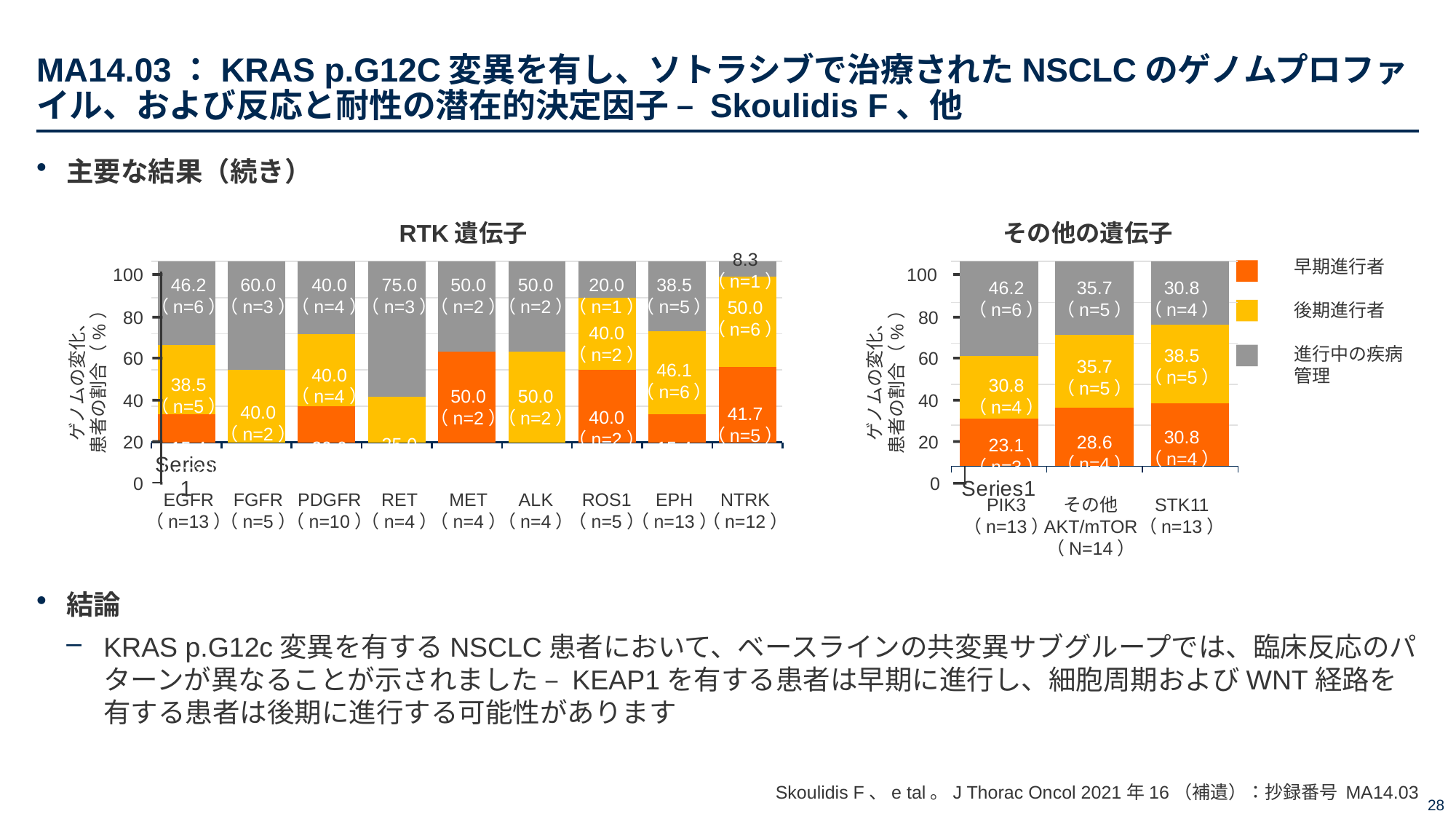

# MA14.03：KRAS p.G12C変異を有し、ソトラシブで治療されたNSCLCのゲノムプロファイル、および反応と耐性の潜在的決定因子 – Skoulidis F、他
主要な結果（続き）
結論
KRAS p.G12c変異を有するNSCLC患者において、ベースラインの共変異サブグループでは、臨床反応のパターンが異なることが示されました – KEAP1を有する患者は早期に進行し、細胞周期およびWNT経路を有する患者は後期に進行する可能性があります
RTK遺伝子
その他の遺伝子
8.3
（n=1）
早期進行者

後期進行者

進行中の疾病
管理

### Chart

| Category | Early progressors | Late progressors | Ongoing disease control |
|---|---|---|---|
|  | 23.1 | 30.7 | 46.2 |
|  | 28.6 | 35.7 | 35.7 |
|  | 30.8 | 38.5 | 30.8 |
100

80

60

40

20

0

ゲノムの変化、
患者の割合（%）

46.2
（n=6）
35.7
（n=5）
30.8
（n=4）

38.5
（n=5）

35.7
（n=5）
30.8
（n=4）
30.8
（n=4）
28.6
（n=4）
23.1
（n=3）
PIK3
（n=13）
その他
AKT/mTOR
（N=14）
STK11
（n=13）

### Chart

| Category | Early progressors | Late progressors | Ongoing disease control |
|---|---|---|---|
|  | 15.4 | 38.5 | 46.2 |
|  | 0.0 | 40.0 | 60.0 |
|  | 20.0 | 40.0 | 40.0 |
|  | 0.0 | 25.0 | 75.0 |
|  | 50.0 | 0.0 | 50.0 |
|  | 0.0 | 50.0 | 50.0 |
|  | 40.0 | 40.0 | 20.0 |
|  | 15.4 | 46.1 | 38.5 |
|  | 41.7 | 50.0 | 8.3 |
100

80

60

40

20

0

ゲノムの変化、
患者の割合（%）
46.2
（n=6）
60.0
（n=3）
40.0
（n=4）
75.0
（n=3）
50.0
（n=2）
50.0
（n=2）
20.0
（n=1）
38.5
（n=5）
50.0
（n=6）
40.0
（n=2）
46.1
（n=6）
40.0
（n=4）
38.5
（n=5）
50.0
（n=2）
50.0
（n=2）
40.0
（n=2）
41.7
（n=5）
40.0
（n=2）
25.0
（n=1）
15.4
（n=2）
20.0
（n=2）
15.4
（n=2）
EGFR
（n=13）
FGFR
（n=5）
PDGFR
（n=10）
RET
（n=4）
MET
（n=4）
ALK
（n=4）
ROS1
（n=5）
EPH
（n=13）
NTRK
（n=12）

Skoulidis F、e tal。J Thorac Oncol 2021年16（補遺）：抄録番号 MA14.03